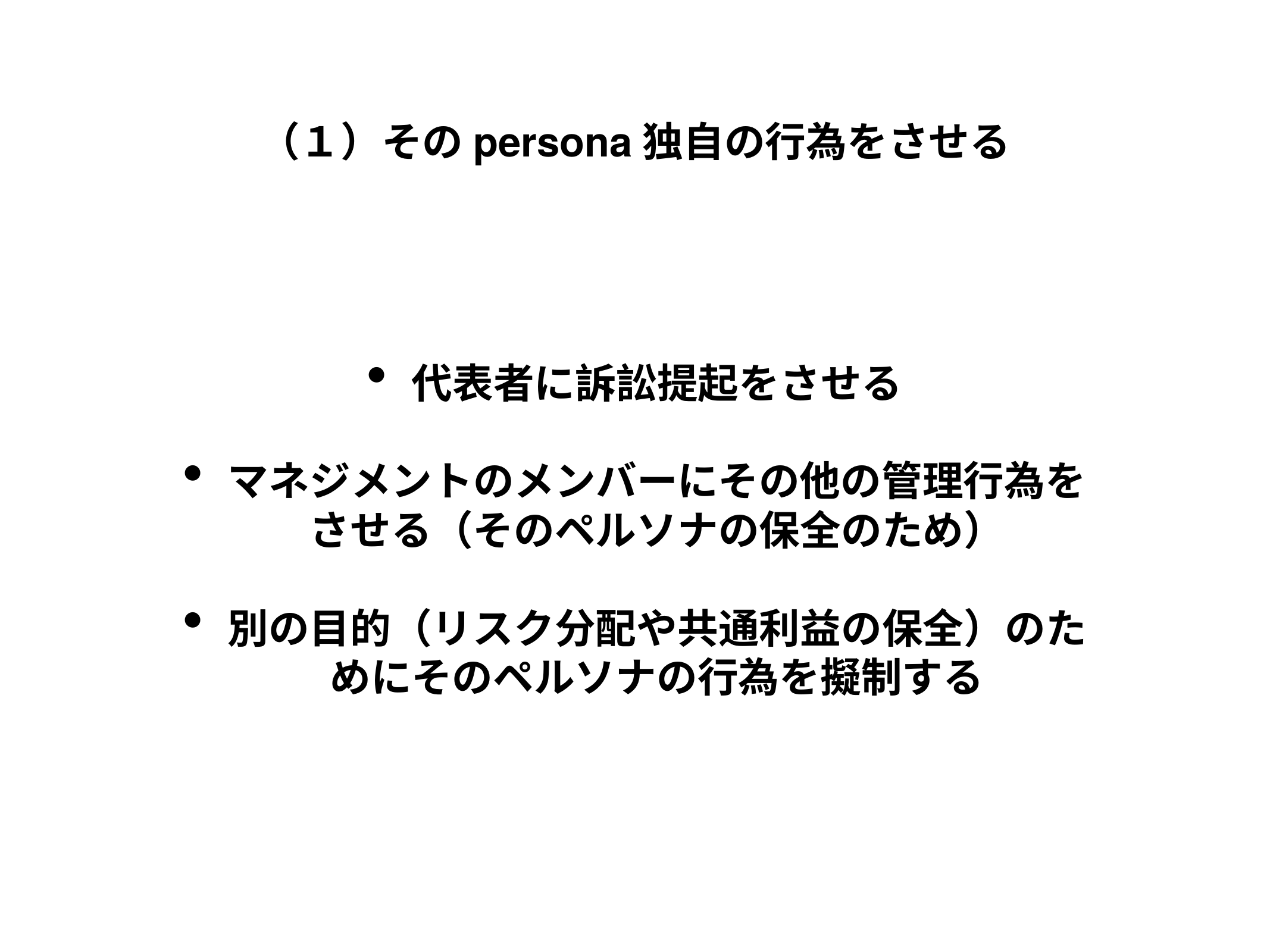

（１）そのpersona独自の行為をさせる
代表者に訴訟提起をさせる

マネジメントのメンバーにその他の管理行為をさせる（そのペルソナの保全のため）

別の目的（リスク分配や共通利益の保全）のためにそのペルソナの行為を擬制する